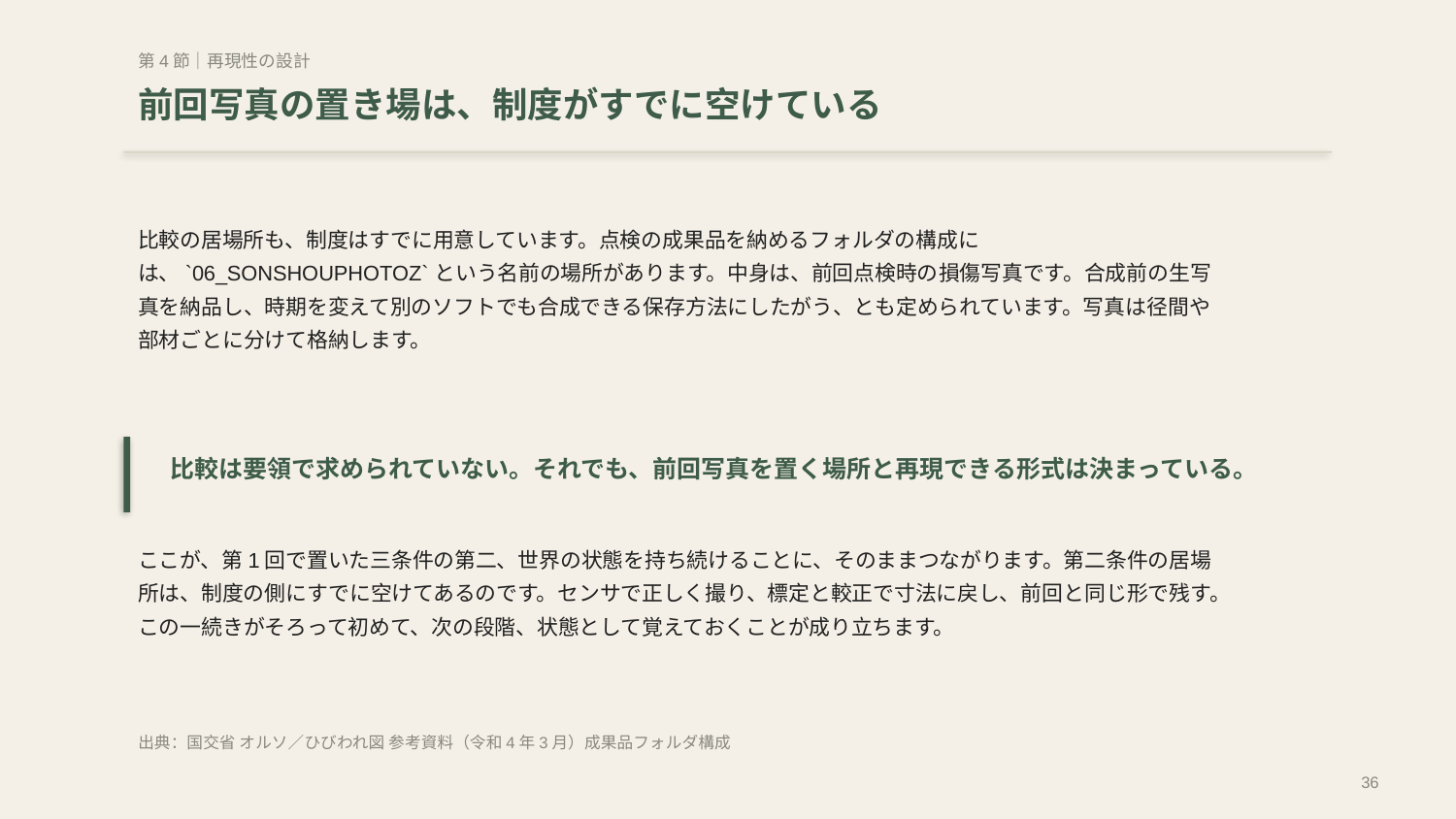

第4節｜再現性の設計
前回写真の置き場は、制度がすでに空けている

比較の居場所も、制度はすでに用意しています。点検の成果品を納めるフォルダの構成には、`06_SONSHOUPHOTOZ`という名前の場所があります。中身は、前回点検時の損傷写真です。合成前の生写真を納品し、時期を変えて別のソフトでも合成できる保存方法にしたがう、とも定められています。写真は径間や部材ごとに分けて格納します。

比較は要領で求められていない。それでも、前回写真を置く場所と再現できる形式は決まっている。
ここが、第1回で置いた三条件の第二、世界の状態を持ち続けることに、そのままつながります。第二条件の居場所は、制度の側にすでに空けてあるのです。センサで正しく撮り、標定と較正で寸法に戻し、前回と同じ形で残す。この一続きがそろって初めて、次の段階、状態として覚えておくことが成り立ちます。
出典：国交省 オルソ／ひびわれ図 参考資料（令和4年3月）成果品フォルダ構成
36